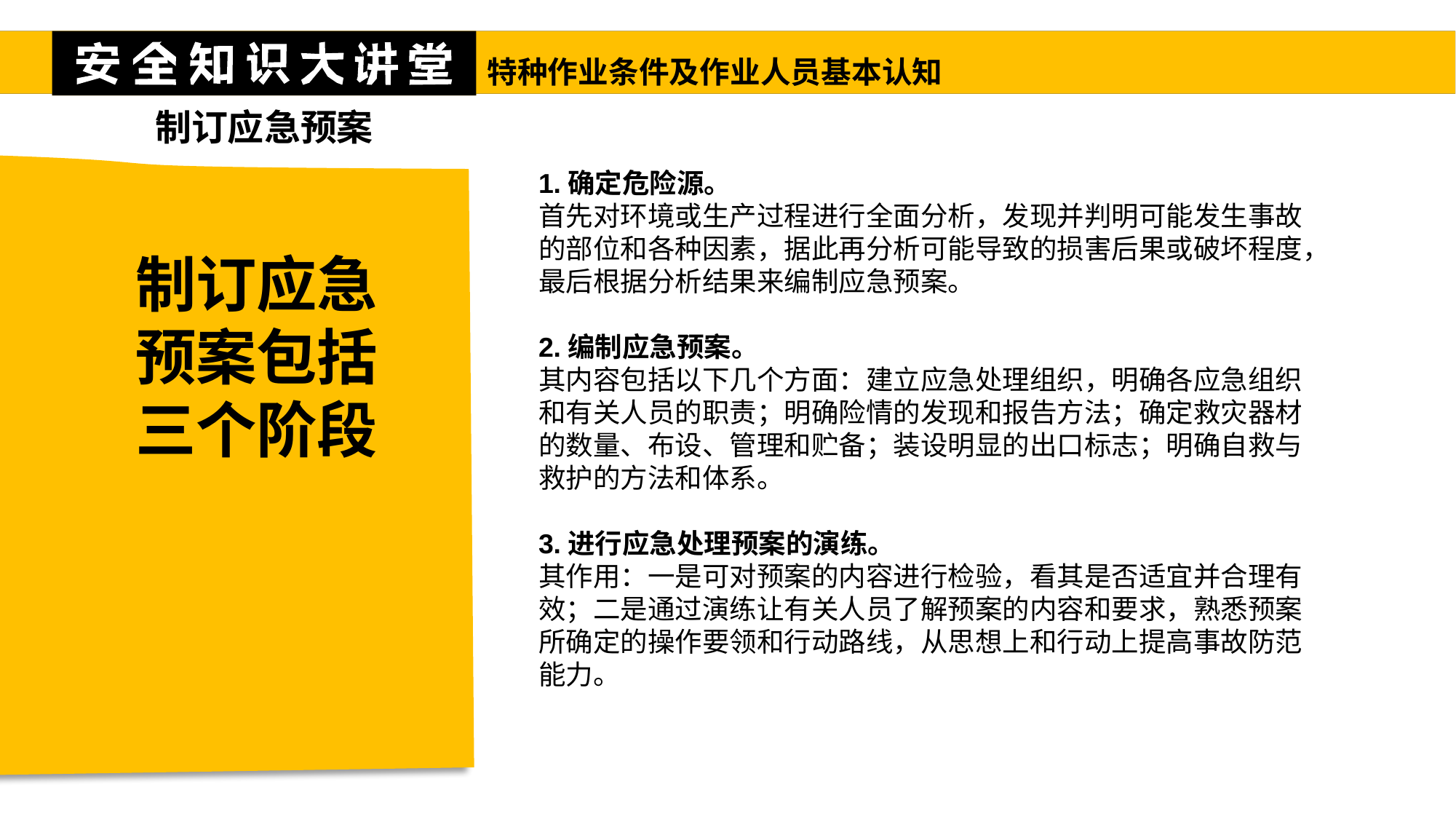

特种作业条件及作业人员基本认知

制订应急预案
1.确定危险源。
首先对环境或生产过程进行全面分析，发现并判明可能发生事故的部位和各种因素，据此再分析可能导致的损害后果或破坏程度，最后根据分析结果来编制应急预案。

2.编制应急预案。
其内容包括以下几个方面：建立应急处理组织，明确各应急组织和有关人员的职责；明确险情的发现和报告方法；确定救灾器材的数量、布设、管理和贮备；装设明显的出口标志；明确自救与救护的方法和体系。

3.进行应急处理预案的演练。
其作用：一是可对预案的内容进行检验，看其是否适宜并合理有效；二是通过演练让有关人员了解预案的内容和要求，熟悉预案所确定的操作要领和行动路线，从思想上和行动上提高事故防范能力。
制订应急预案包括三个阶段